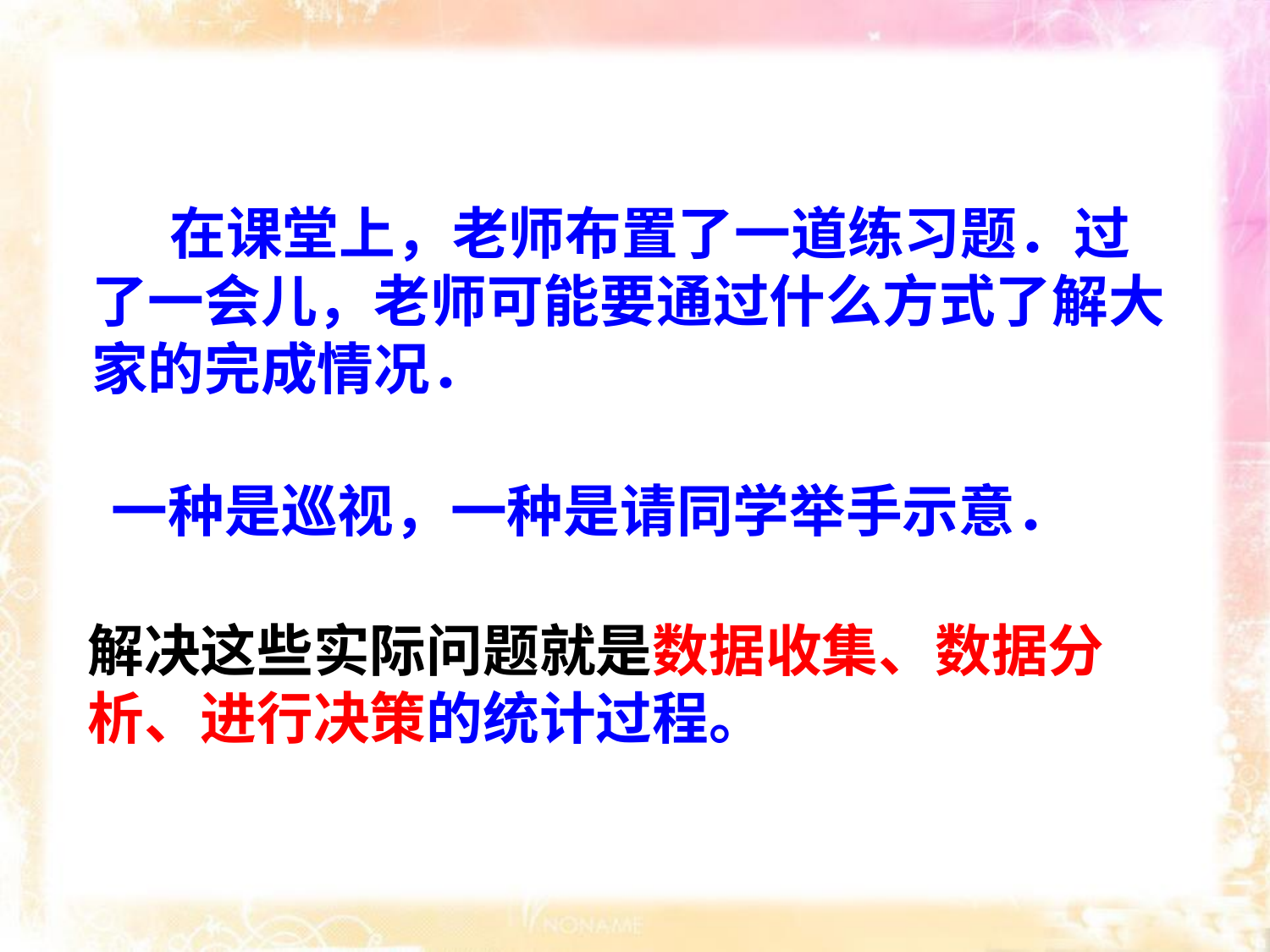

在课堂上，老师布置了一道练习题．过了一会儿，老师可能要通过什么方式了解大家的完成情况．

一种是巡视，一种是请同学举手示意．
解决这些实际问题就是数据收集、数据分析、进行决策的统计过程。